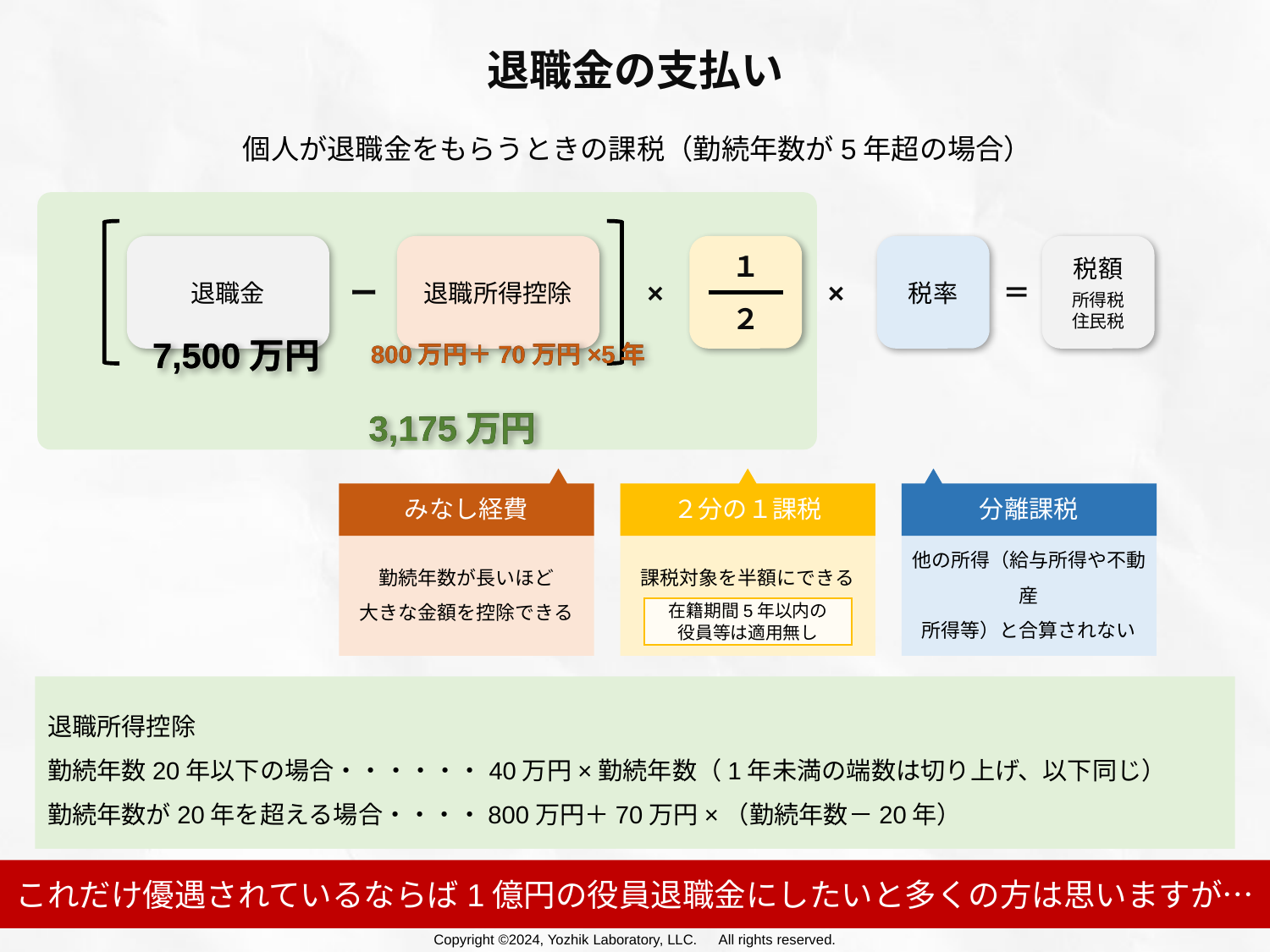

退職金の支払い
個人が退職金をもらうときの課税（勤続年数が5年超の場合）

退職金
退職所得控除

税率
税額

所得税
住民税
１
２
ー
×
×
＝
7,500万円
7,500万円
800万円＋70万円×5年
800万円＋70万円×5年
3,175万円
3,175万円
みなし経費
勤続年数が長いほど
大きな金額を控除できる
２分の１課税
課税対象を半額にできる

在籍期間5年以内の
役員等は適用無し
分離課税
他の所得（給与所得や不動産
所得等）と合算されない
退職所得控除
勤続年数20年以下の場合・・・・・・40万円×勤続年数（1年未満の端数は切り上げ、以下同じ）
勤続年数が20年を超える場合・・・・800万円＋70万円×（勤続年数－20年）
これだけ優遇されているならば1億円の役員退職金にしたいと多くの方は思いますが…